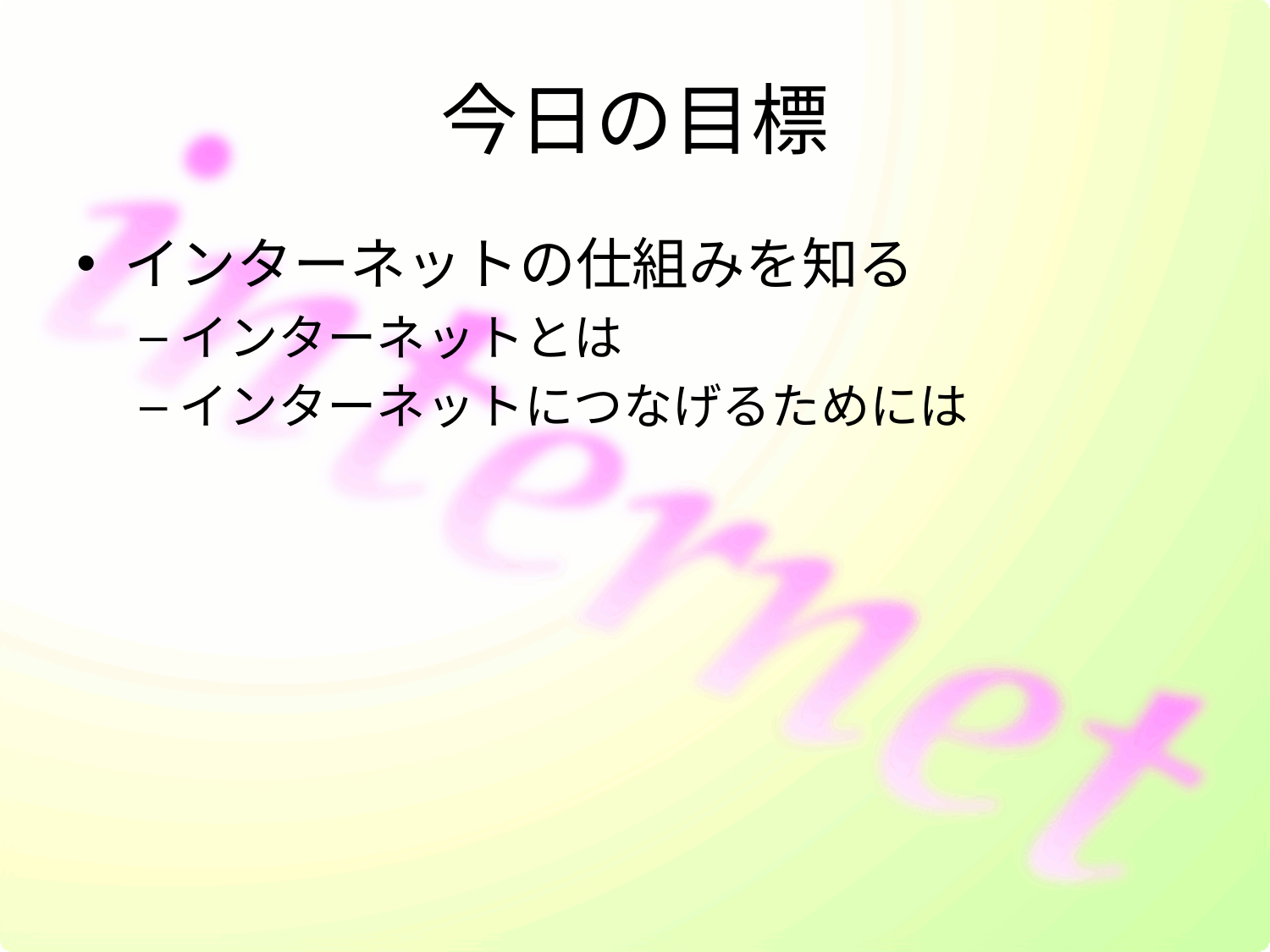

# 今日の目標
インターネットの仕組みを知る
インターネットとは
インターネットにつなげるためには